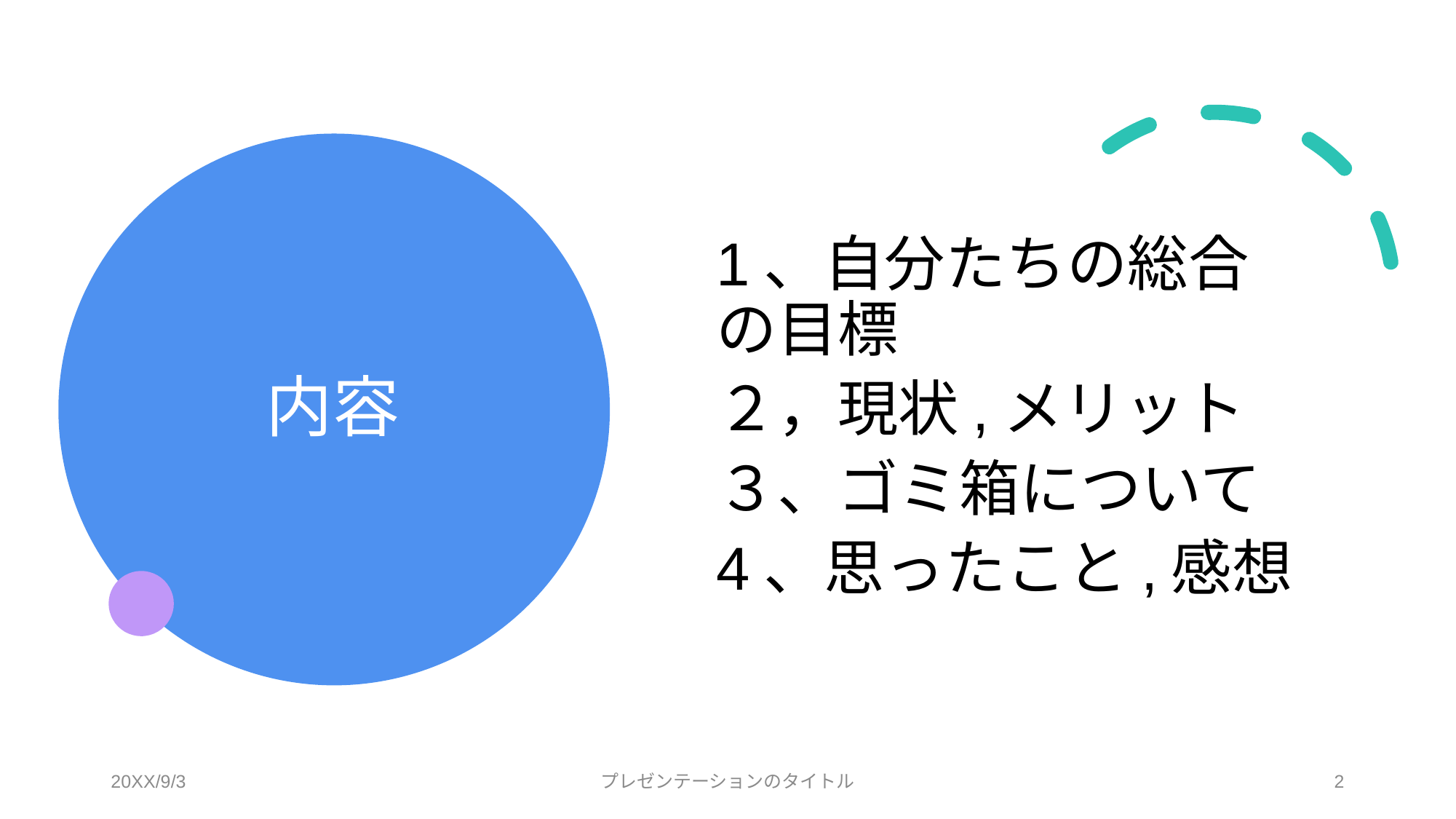

# 内容
1、自分たちの総合の目標
２，現状,メリット
３、ゴミ箱について
4、思ったこと,感想
20XX/9/3
プレゼンテーションのタイトル
2